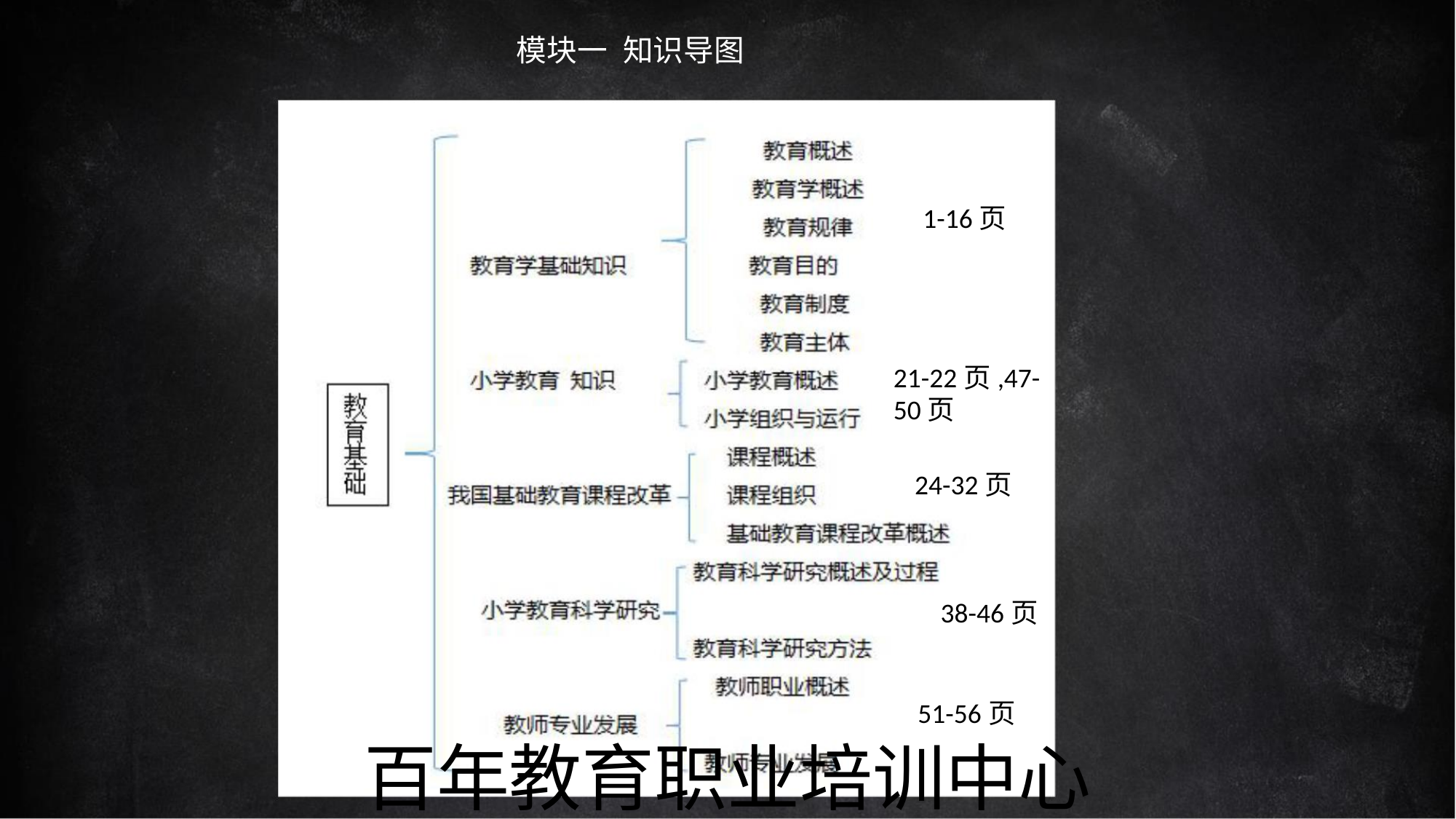

模块一 知识导图
1-16页
21-22页,47-
50页
24-32页
38-46页
51-56页
百年教育职业培训中心